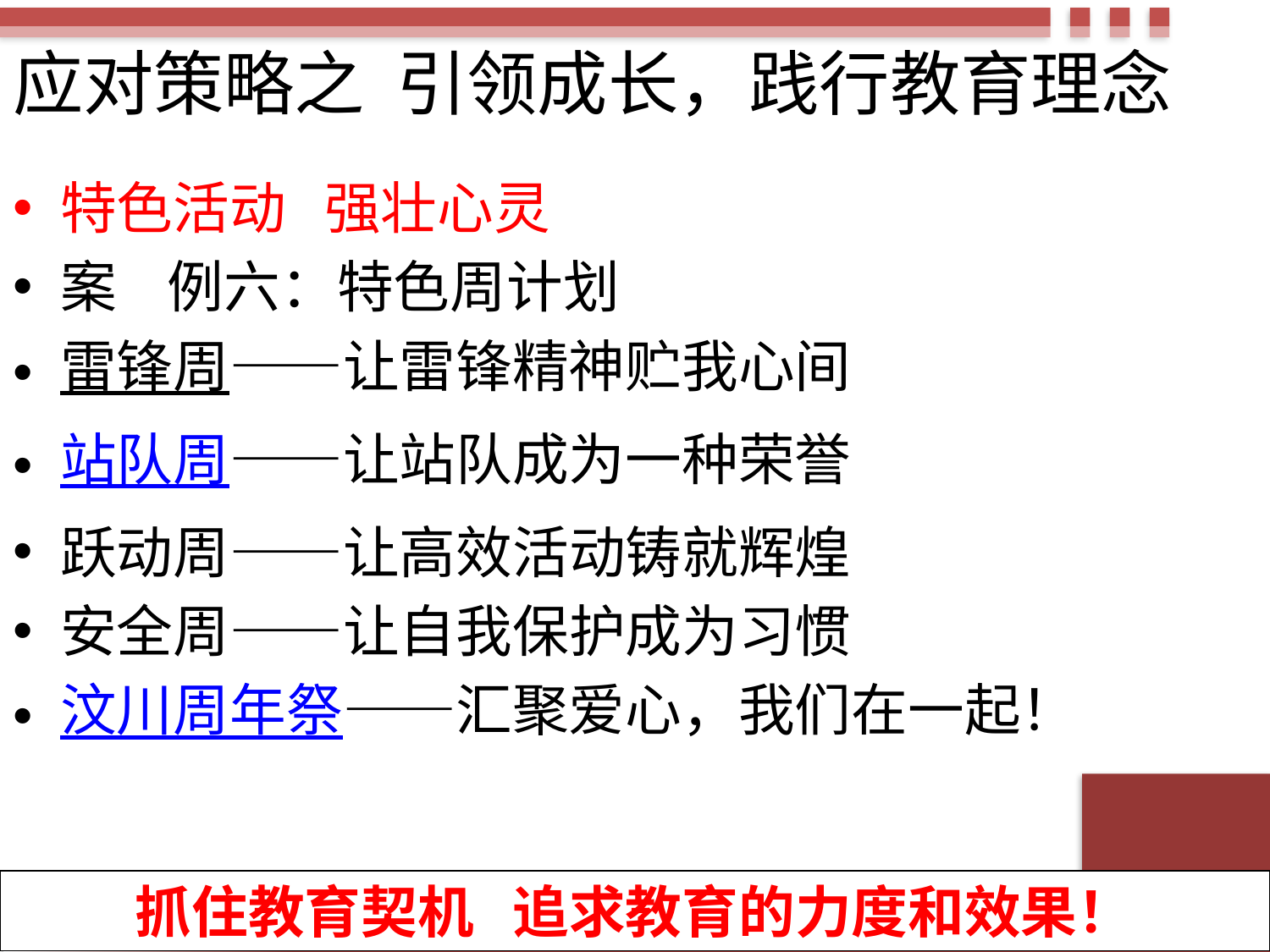

# 应对策略之  引领成长，践行教育理念
特色活动   强壮心灵
案    例六：特色周计划
雷锋周——让雷锋精神贮我心间
站队周——让站队成为一种荣誉
跃动周——让高效活动铸就辉煌
安全周——让自我保护成为习惯
汶川周年祭——汇聚爱心，我们在一起！

抓住教育契机   追求教育的力度和效果！